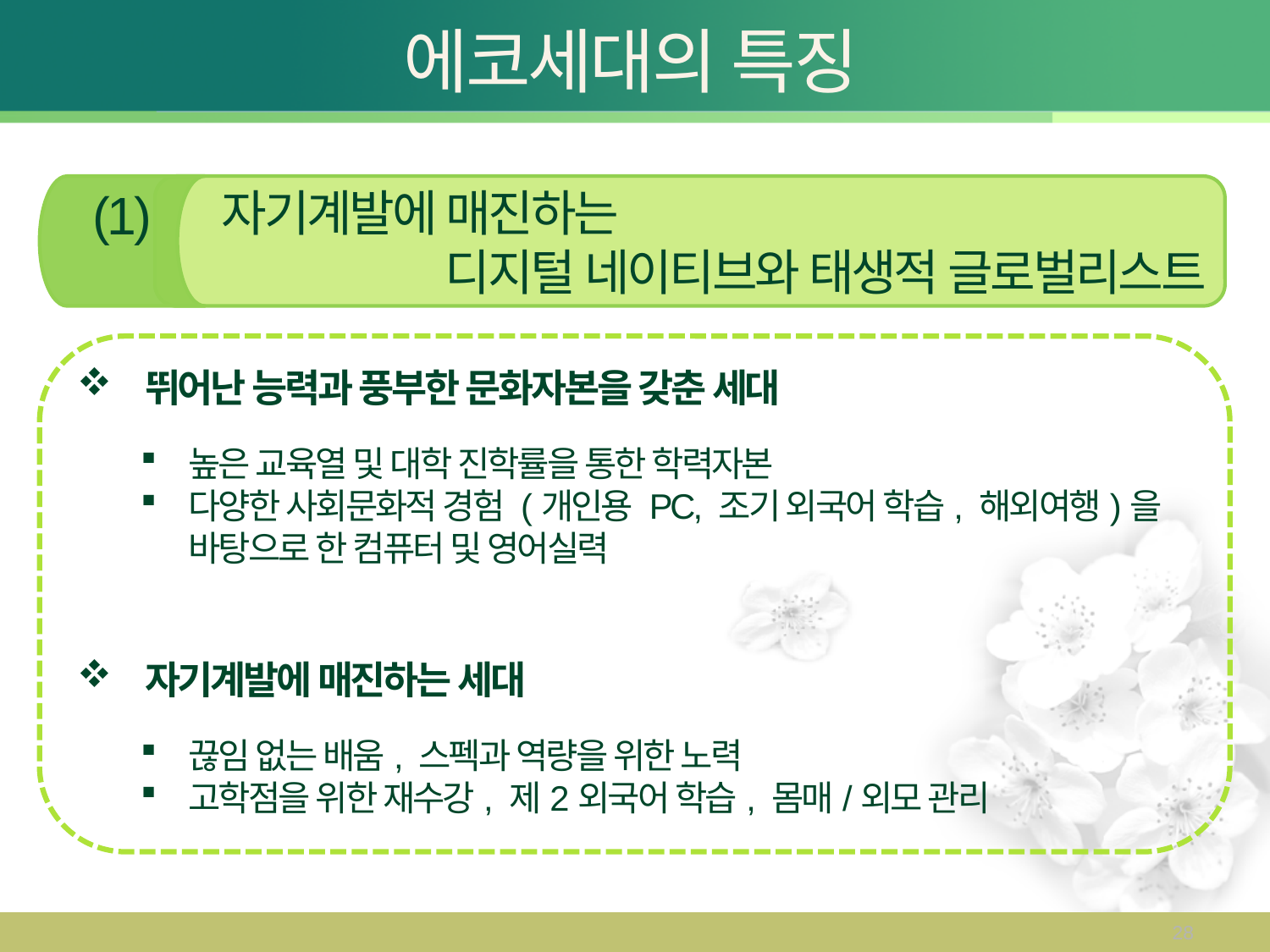

# 에코세대의 특징
(1)
   자기계발에 매진하는
디지털 네이티브와 태생적 글로벌리스트
 뛰어난 능력과 풍부한 문화자본을 갖춘 세대

높은 교육열 및 대학 진학률을 통한 학력자본
다양한 사회문화적 경험 (개인용 PC, 조기 외국어 학습, 해외여행)을 바탕으로 한 컴퓨터 및 영어실력

 자기계발에 매진하는 세대

끊임 없는 배움, 스펙과 역량을 위한 노력
고학점을 위한 재수강, 제2외국어 학습, 몸매/외모 관리
28